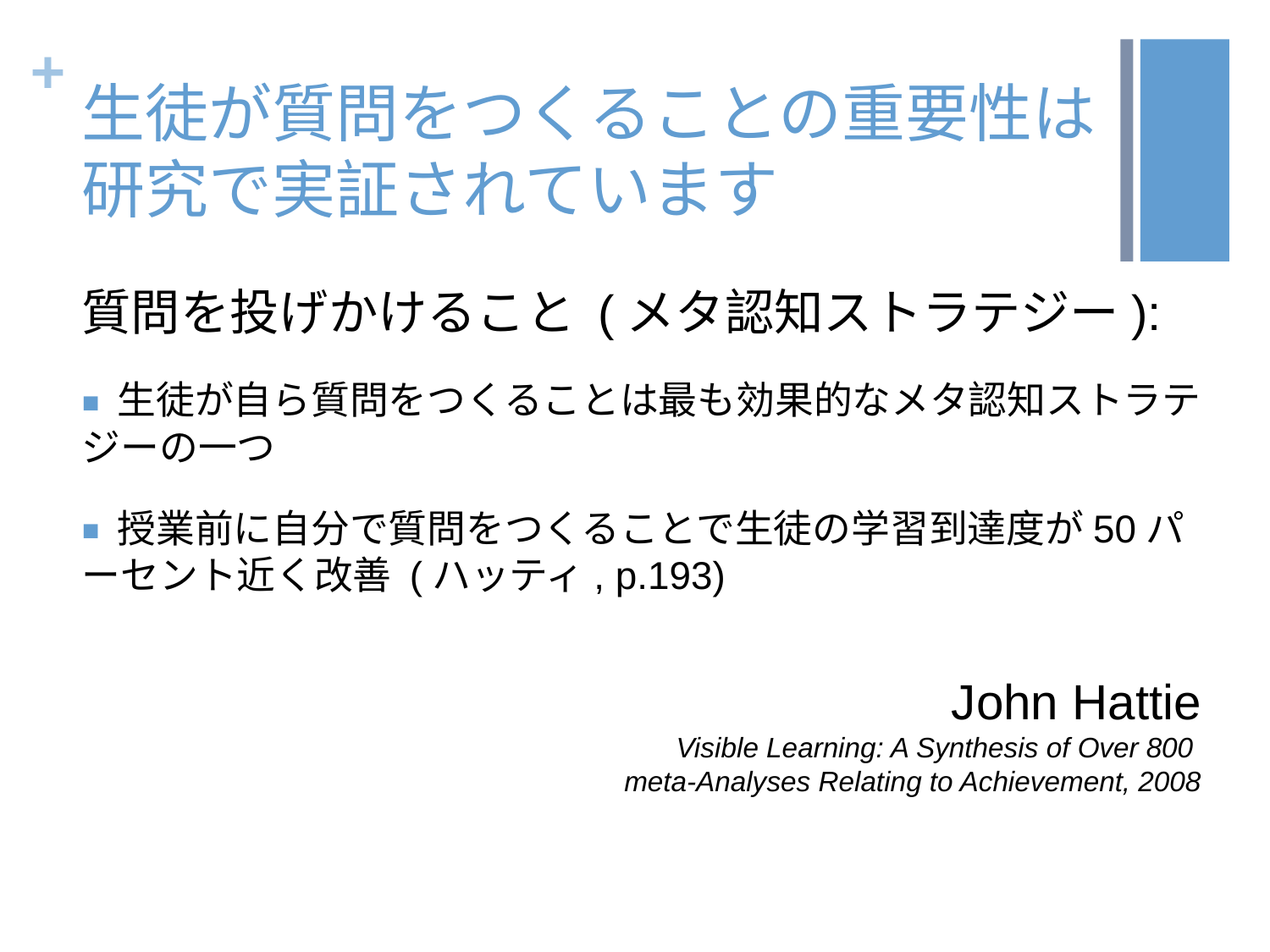

# 生徒が質問をつくることの重要性は研究で実証されています

質問を投げかけること (メタ認知ストラテジー):
 生徒が自ら質問をつくることは最も効果的なメタ認知ストラテジーの一つ
 授業前に自分で質問をつくることで生徒の学習到達度が50パーセント近く改善 (ハッティ, p.193)

John Hattie
Visible Learning: A Synthesis of Over 800
meta-Analyses Relating to Achievement, 2008